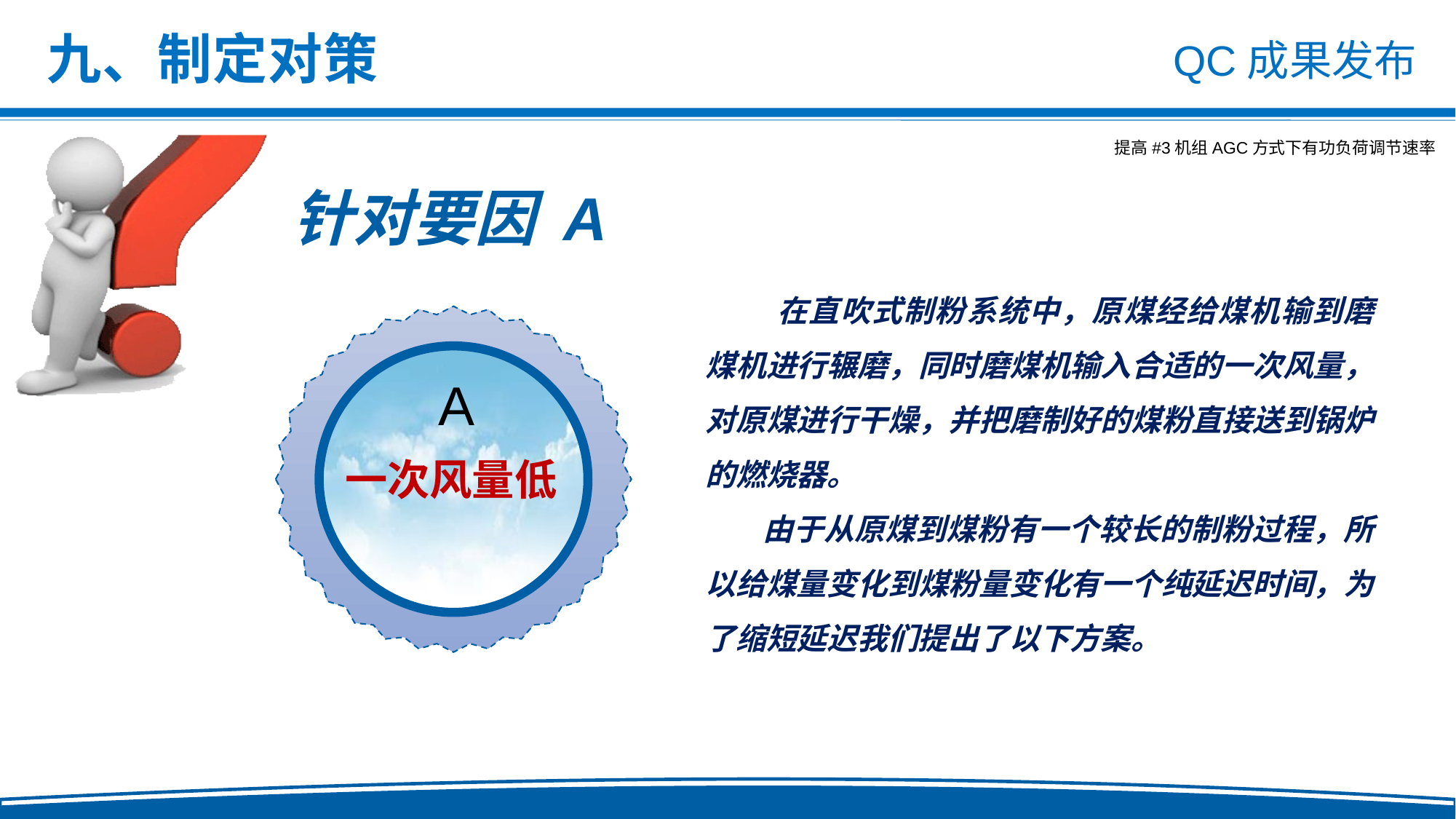

九、制定对策

针对要因 A
        在直吹式制粉系统中，原煤经给煤机输到磨煤机进行辗磨，同时磨煤机输入合适的一次风量，对原煤进行干燥，并把磨制好的煤粉直接送到锅炉的燃烧器。
       由于从原煤到煤粉有一个较长的制粉过程，所以给煤量变化到煤粉量变化有一个纯延迟时间，为了缩短延迟我们提出了以下方案。

一次风量低
A
.